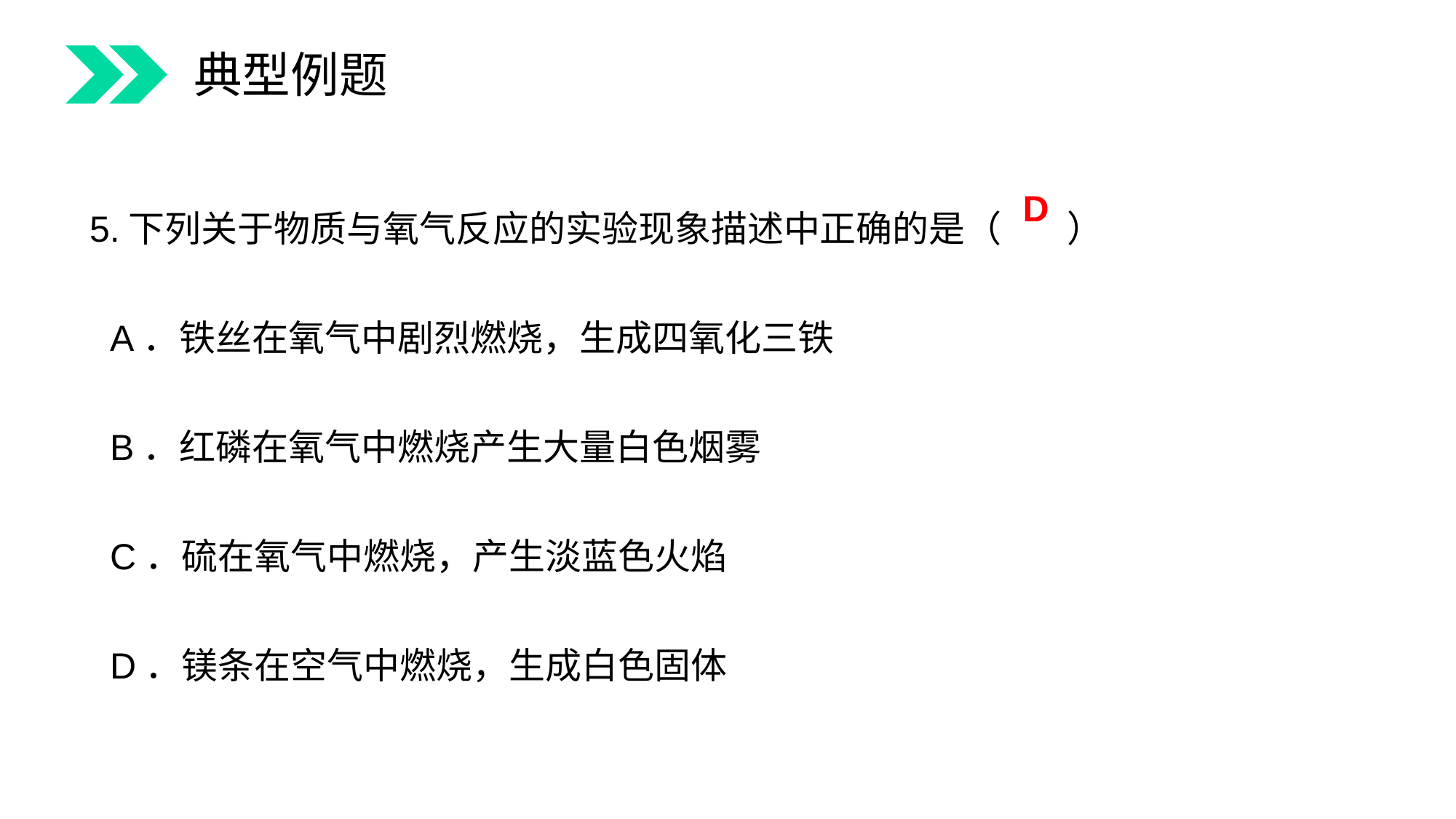

典型例题
5.下列关于物质与氧气反应的实验现象描述中正确的是（        ）
  A．铁丝在氧气中剧烈燃烧，生成四氧化三铁
  B．红磷在氧气中燃烧产生大量白色烟雾
  C．硫在氧气中燃烧，产生淡蓝色火焰
  D．镁条在空气中燃烧，生成白色固体
 D